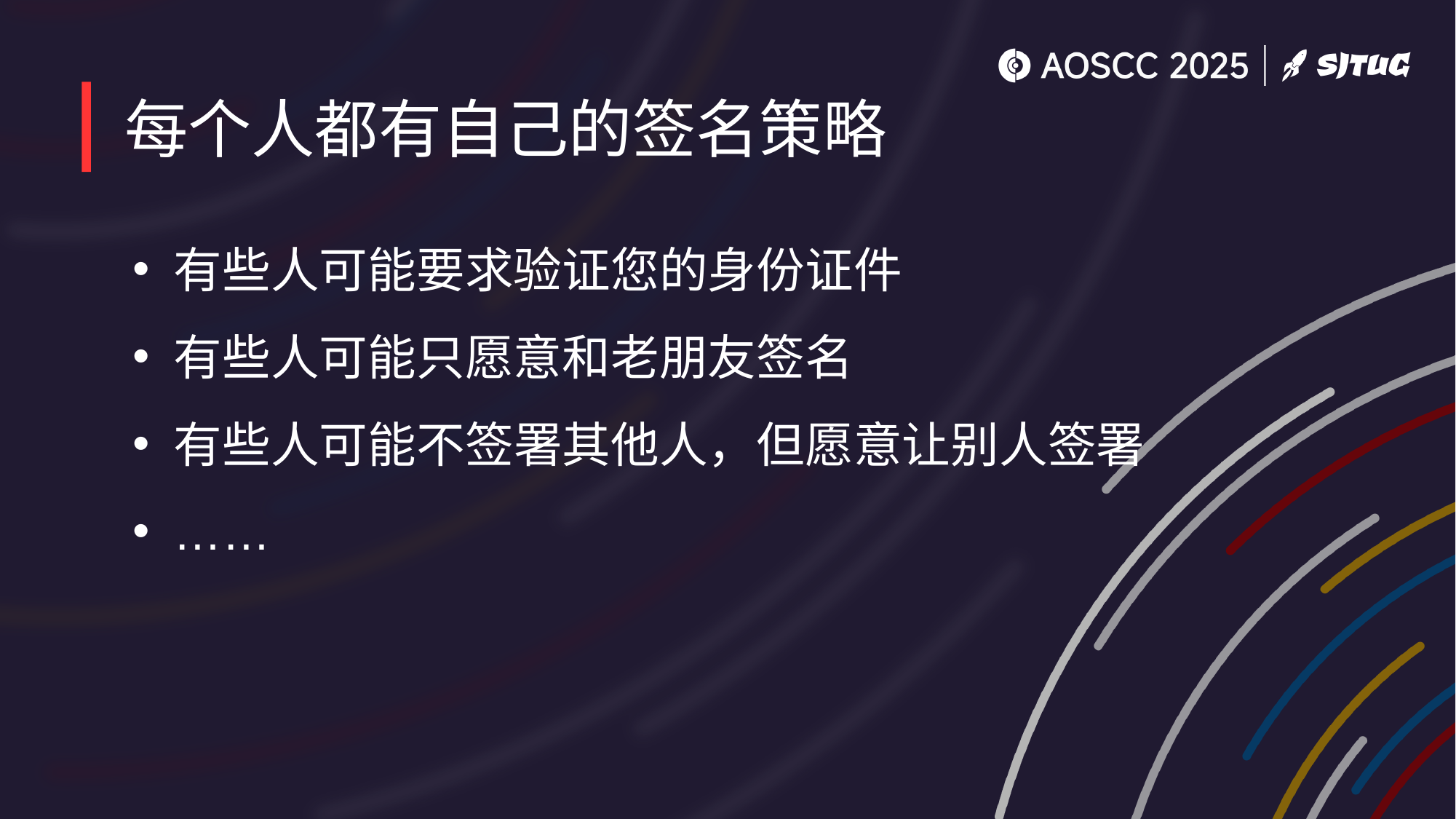

# 每个人都有自己的签名策略
有些人可能要求验证您的身份证件
有些人可能只愿意和老朋友签名
有些人可能不签署其他人，但愿意让别人签署
……